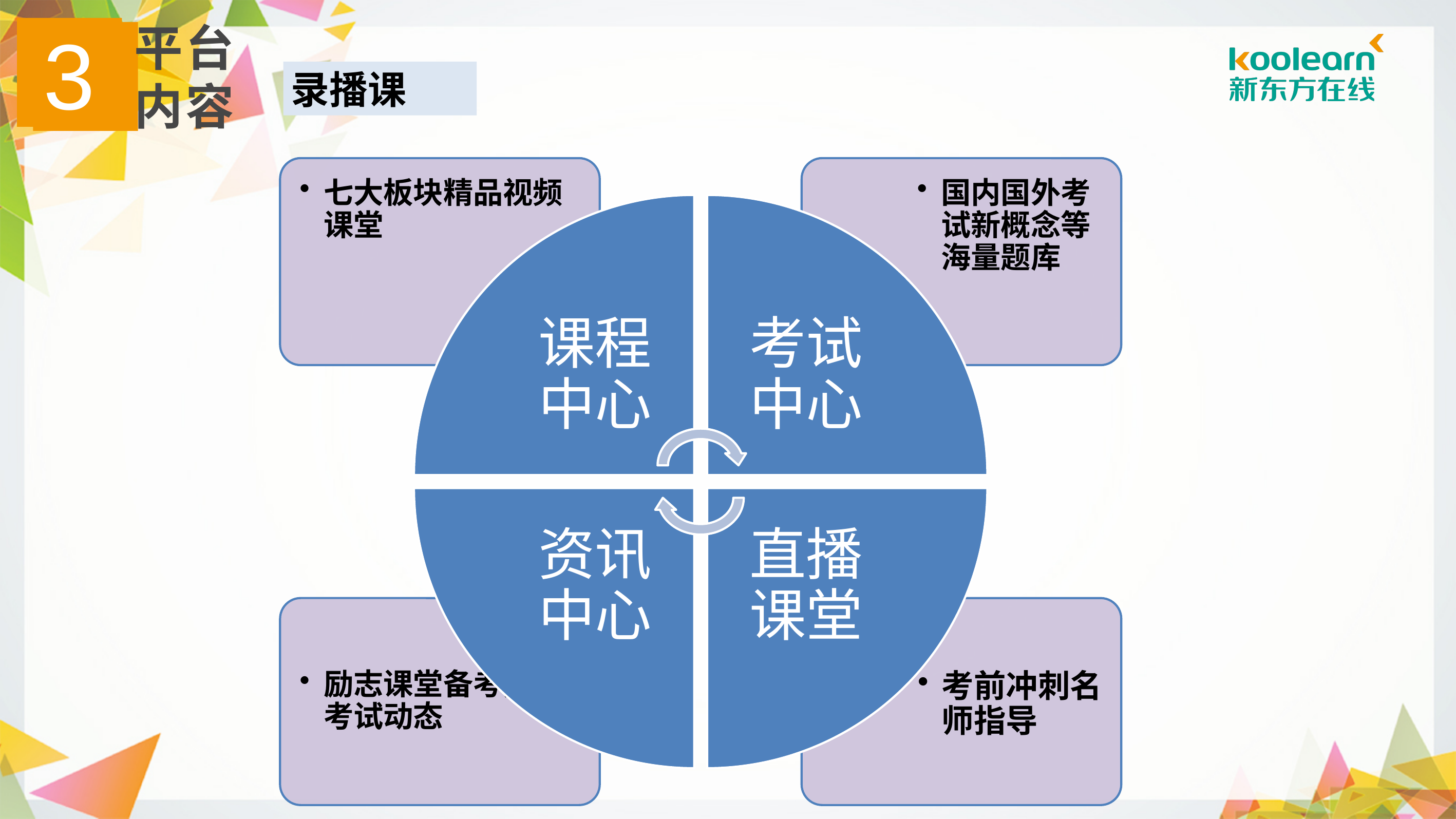

平台内容
3
1
录播课
考前冲刺名师指导
励志课堂备考资料考试动态
国内国外考试新概念等海量题库
七大板块精品视频课堂
课程中心
考试中心
直播课堂
资讯中心